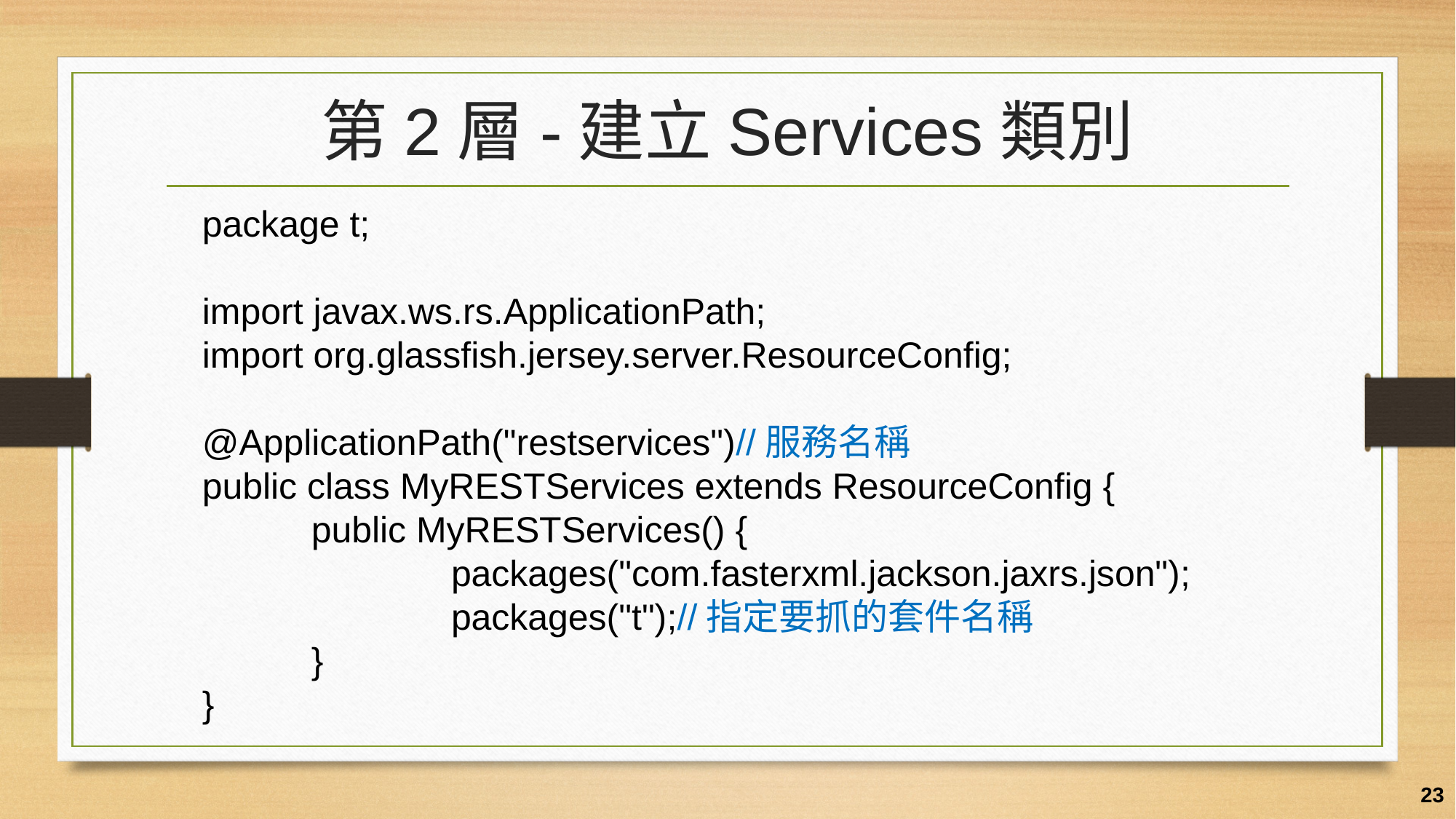

# 第2層-建立Services類別
package t;

import javax.ws.rs.ApplicationPath;
import org.glassfish.jersey.server.ResourceConfig;

@ApplicationPath("restservices")//服務名稱
public class MyRESTServices extends ResourceConfig {
	public MyRESTServices() {
		   packages("com.fasterxml.jackson.jaxrs.json");
		   packages("t");//指定要抓的套件名稱
	}
}
23